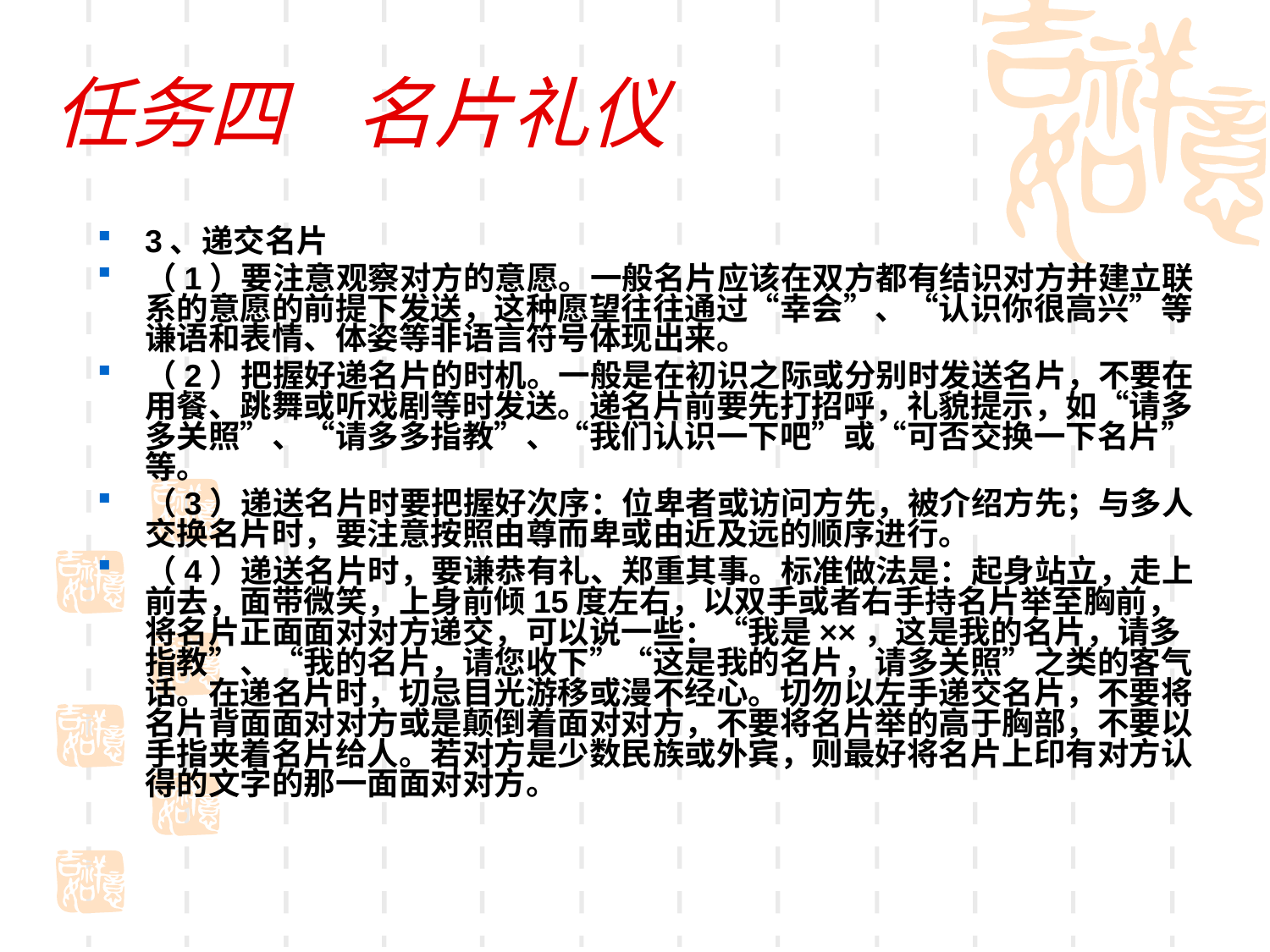

# 任务四    名片礼仪
3、递交名片
（1）要注意观察对方的意愿。一般名片应该在双方都有结识对方并建立联系的意愿的前提下发送，这种愿望往往通过“幸会”、“认识你很高兴”等谦语和表情、体姿等非语言符号体现出来。
（2）把握好递名片的时机。一般是在初识之际或分别时发送名片，不要在用餐、跳舞或听戏剧等时发送。递名片前要先打招呼，礼貌提示，如“请多多关照”、“请多多指教”、“我们认识一下吧”或“可否交换一下名片”等。
（3）递送名片时要把握好次序：位卑者或访问方先，被介绍方先；与多人交换名片时，要注意按照由尊而卑或由近及远的顺序进行。
（4）递送名片时，要谦恭有礼、郑重其事。标准做法是：起身站立，走上前去，面带微笑，上身前倾15度左右，以双手或者右手持名片举至胸前，将名片正面面对对方递交，可以说一些：“我是××，这是我的名片，请多指教”、“我的名片，请您收下”“这是我的名片，请多关照”之类的客气话。在递名片时，切忌目光游移或漫不经心。切勿以左手递交名片，不要将名片背面面对对方或是颠倒着面对对方，不要将名片举的高于胸部，不要以手指夹着名片给人。若对方是少数民族或外宾，则最好将名片上印有对方认得的文字的那一面面对对方。